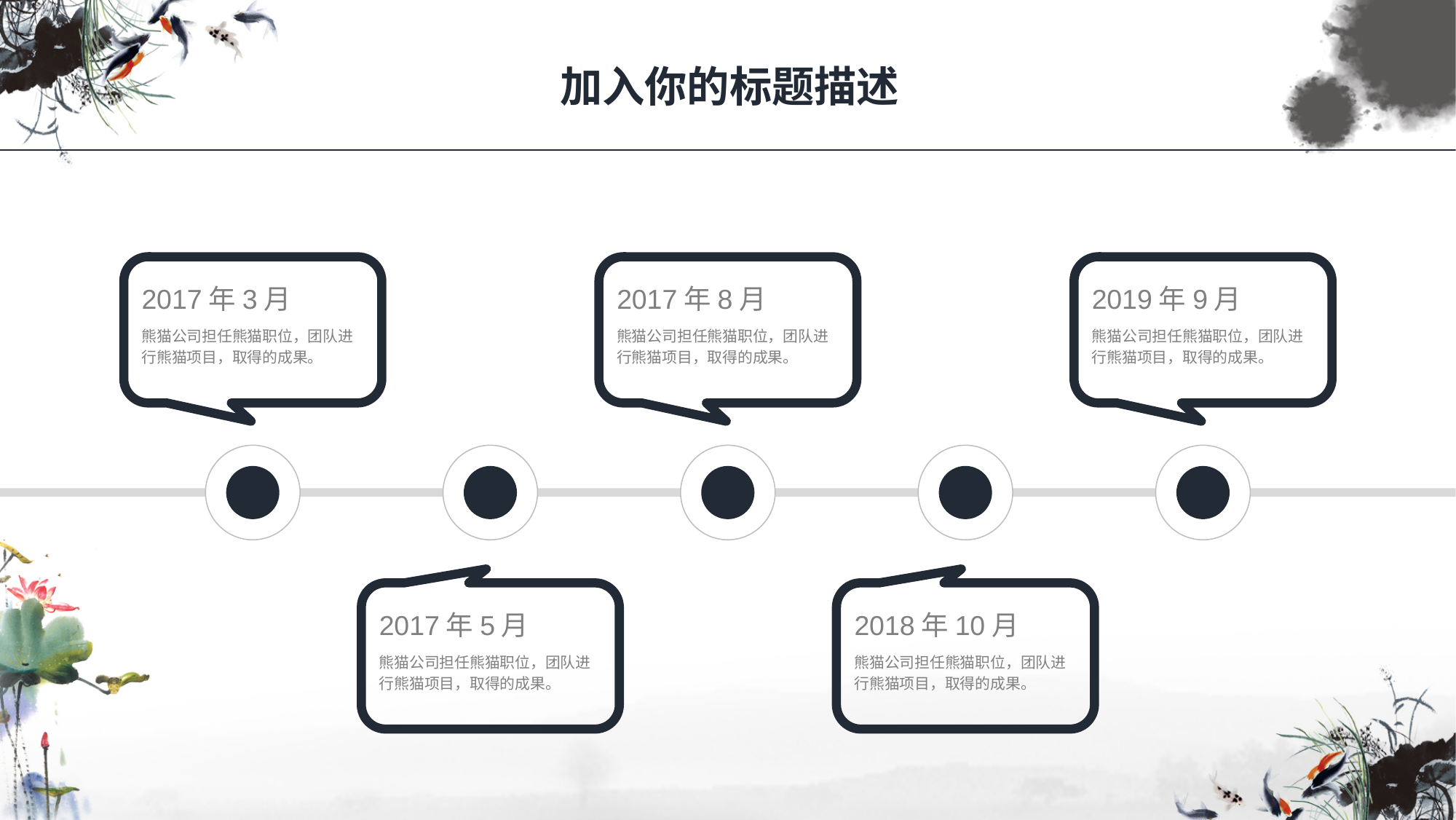

加入你的标题描述
2017年3月
熊猫公司担任熊猫职位，团队进行熊猫项目，取得的成果。
2017年8月
熊猫公司担任熊猫职位，团队进行熊猫项目，取得的成果。
2019年9月
熊猫公司担任熊猫职位，团队进行熊猫项目，取得的成果。

2017年5月
熊猫公司担任熊猫职位，团队进行熊猫项目，取得的成果。
2018年10月
熊猫公司担任熊猫职位，团队进行熊猫项目，取得的成果。